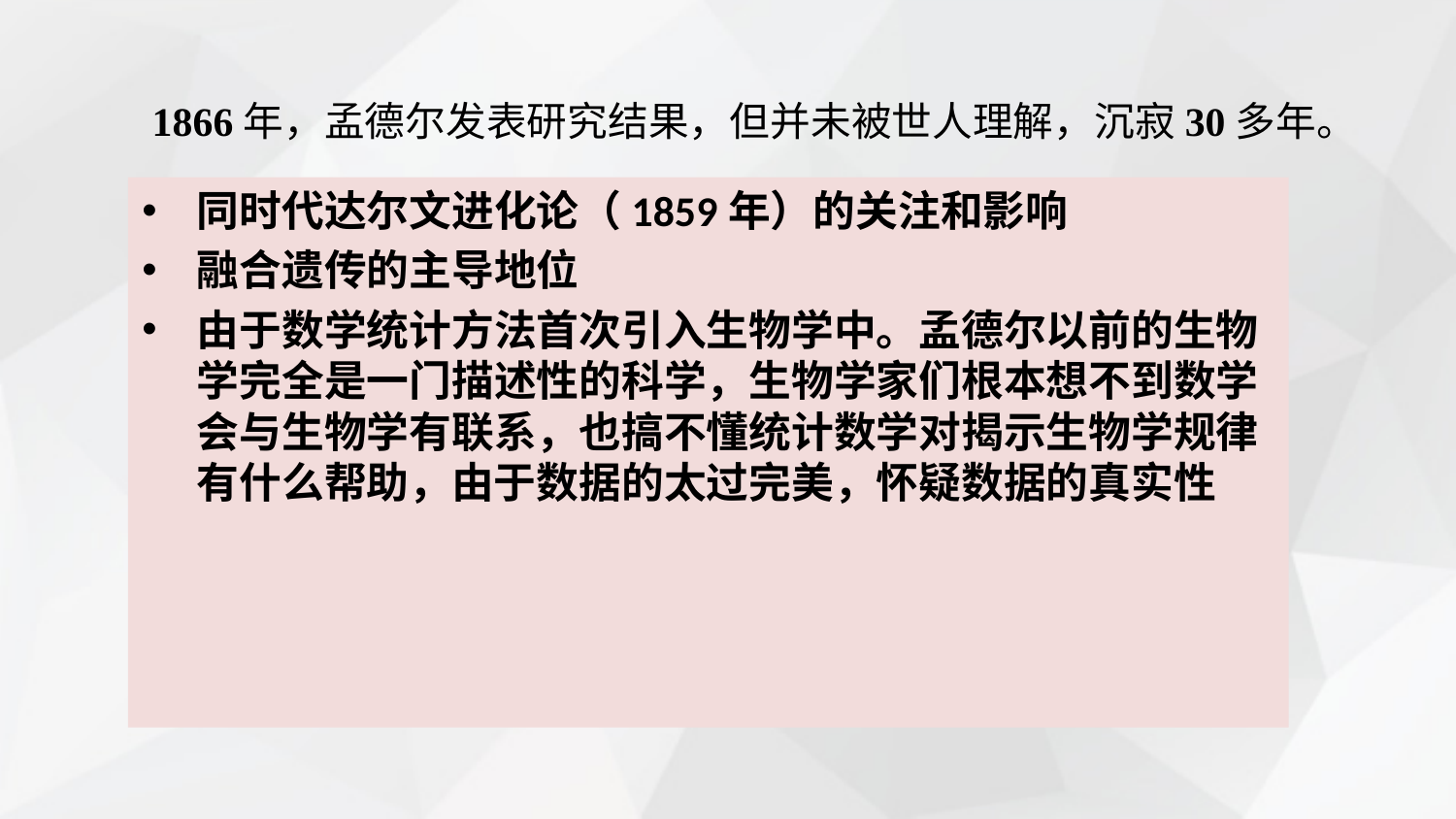

1866年，孟德尔发表研究结果，但并未被世人理解，沉寂30多年。
同时代达尔文进化论（1859年）的关注和影响
融合遗传的主导地位
由于数学统计方法首次引入生物学中。孟德尔以前的生物学完全是一门描述性的科学，生物学家们根本想不到数学会与生物学有联系，也搞不懂统计数学对揭示生物学规律有什么帮助，由于数据的太过完美，怀疑数据的真实性